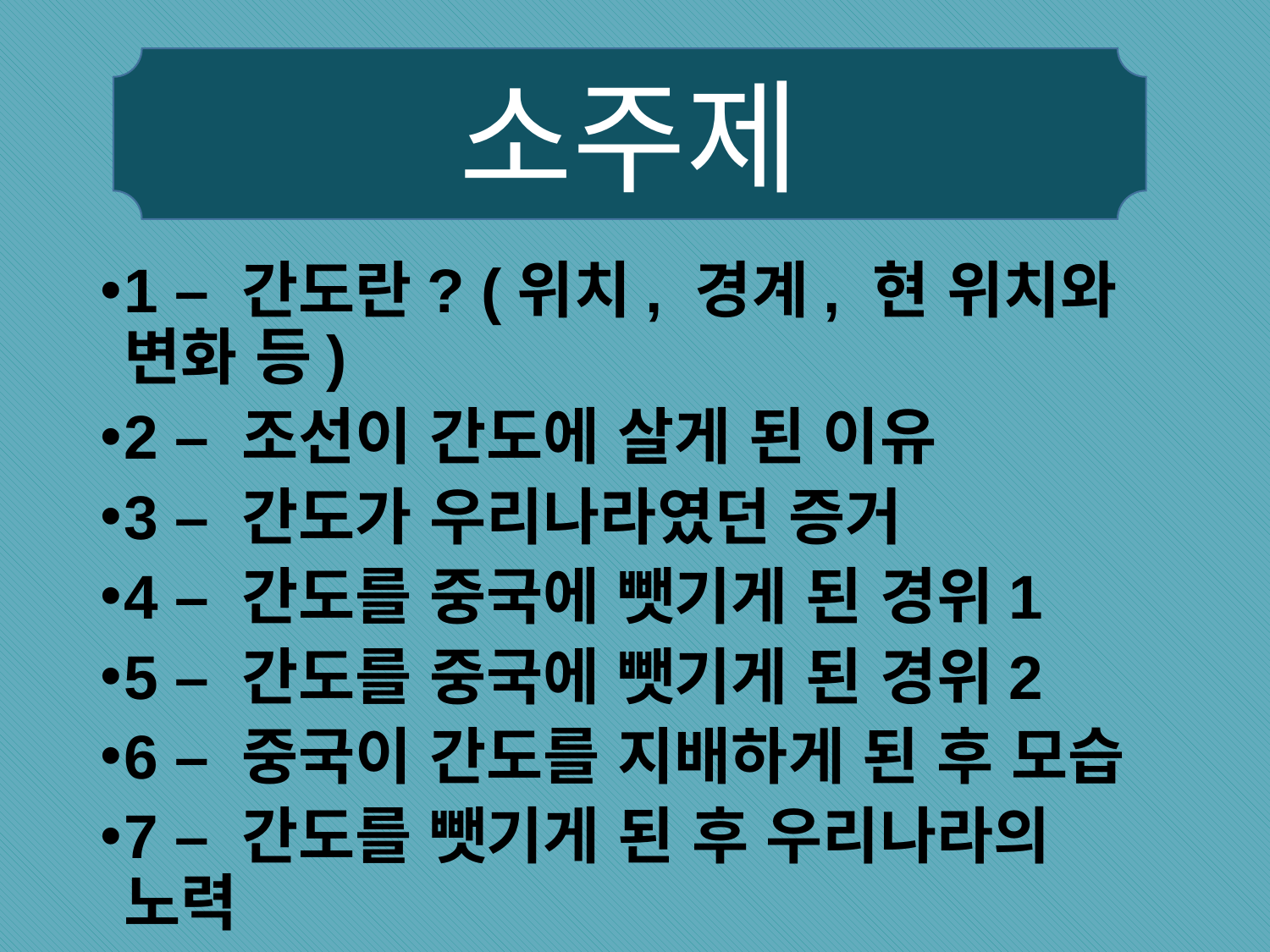

소주제
1 – 간도란? (위치, 경계, 현 위치와 변화 등)
2 – 조선이 간도에 살게 된 이유
3 – 간도가 우리나라였던 증거
4 – 간도를 중국에 뺏기게 된 경위1
5 – 간도를 중국에 뺏기게 된 경위2
6 – 중국이 간도를 지배하게 된 후 모습
7 – 간도를 뺏기게 된 후 우리나라의 노력